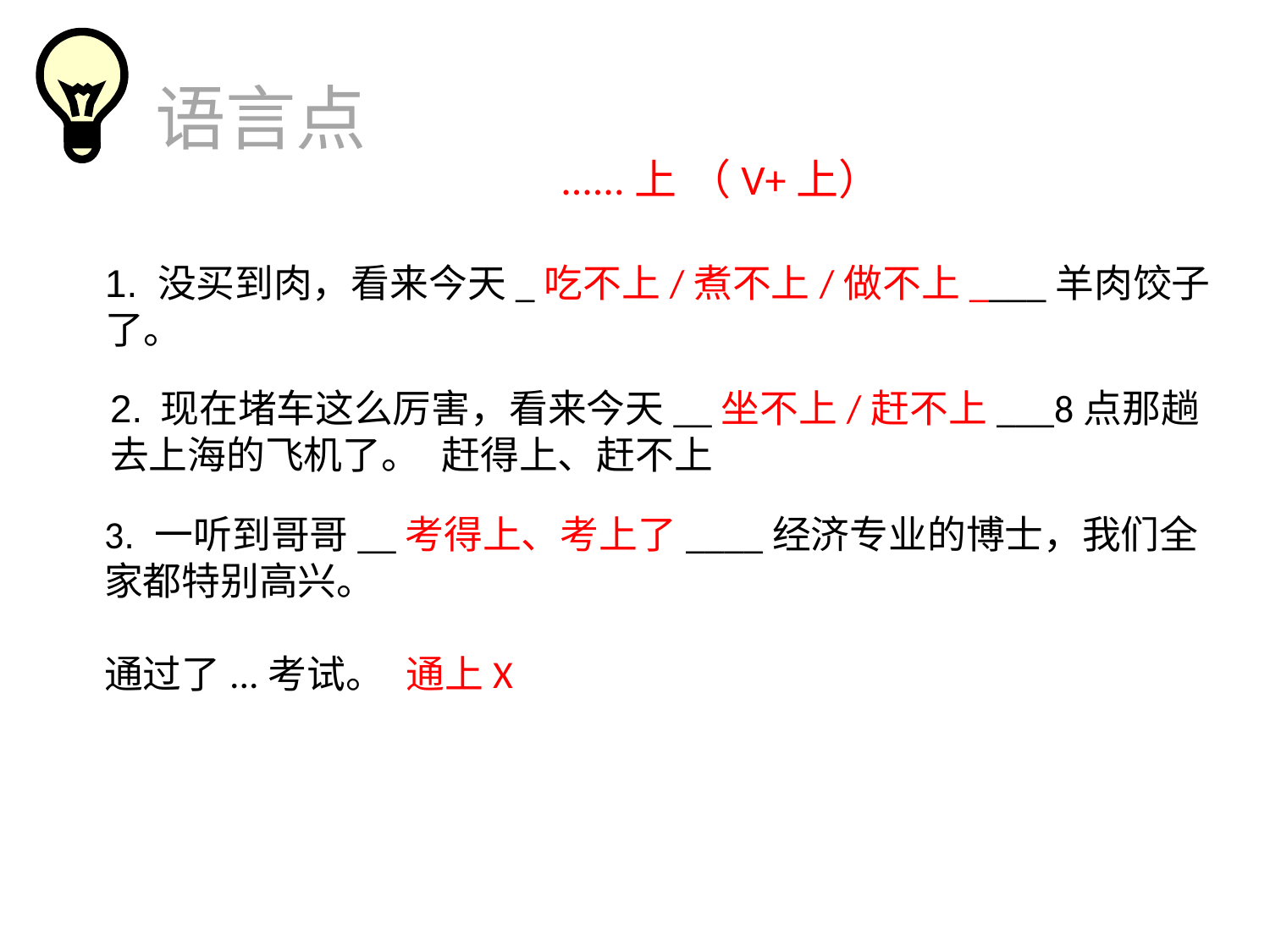

语言点
......上 （V+上）
1. 没买到肉，看来今天_吃不上/煮不上/做不上____羊肉饺子了。
2. 现在堵车这么厉害，看来今天__坐不上/赶不上___8点那趟去上海的飞机了。  赶得上、赶不上
3. 一听到哥哥__考得上、考上了____经济专业的博士，我们全家都特别高兴。

通过了...考试。  通上X